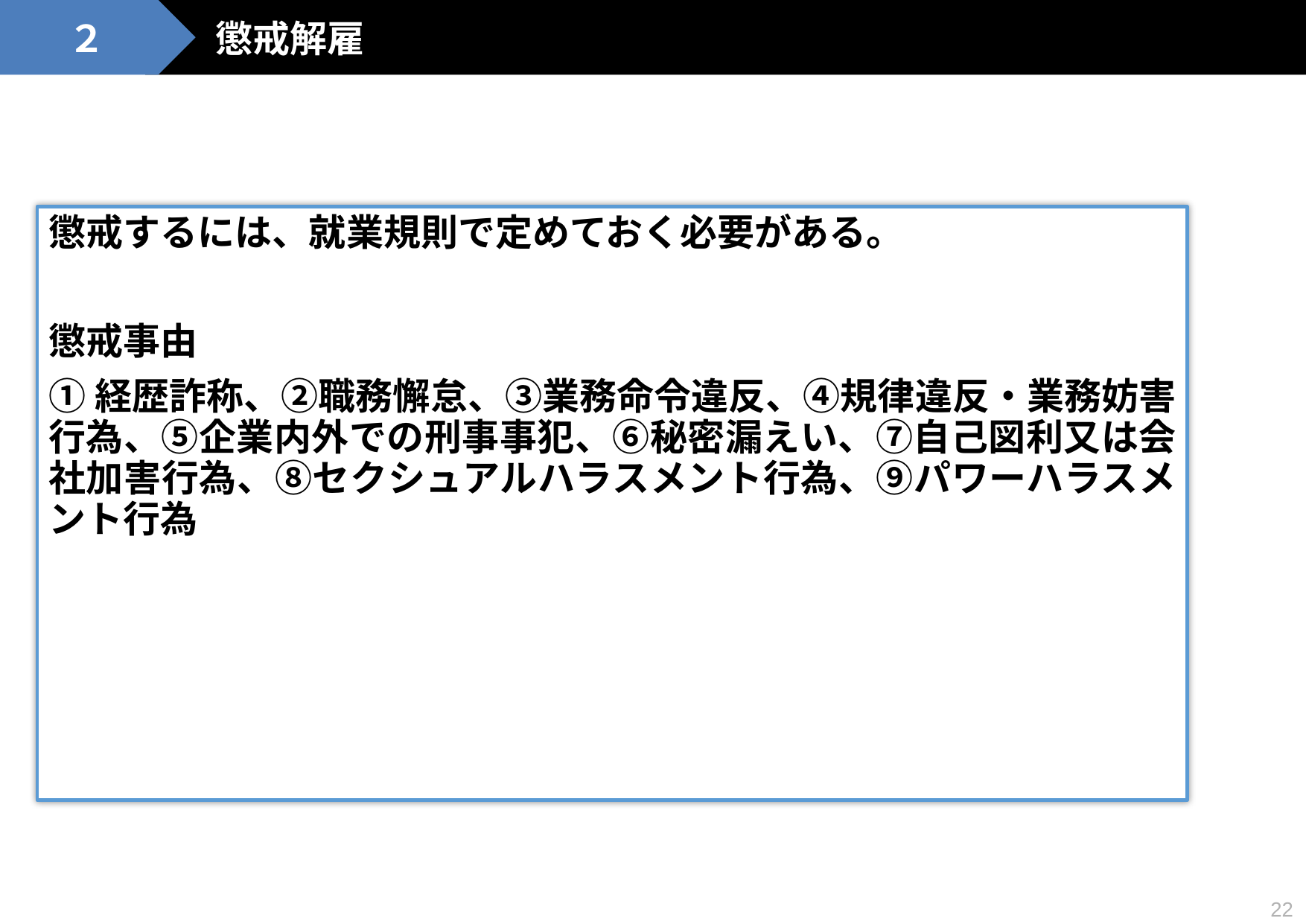

懲戒解雇
２

懲戒するには、就業規則で定めておく必要がある。

懲戒事由
①経歴詐称、②職務懈怠、③業務命令違反、④規律違反・業務妨害行為、⑤企業内外での刑事事犯、⑥秘密漏えい、⑦自己図利又は会社加害行為、⑧セクシュアルハラスメント行為、⑨パワーハラスメント行為
22